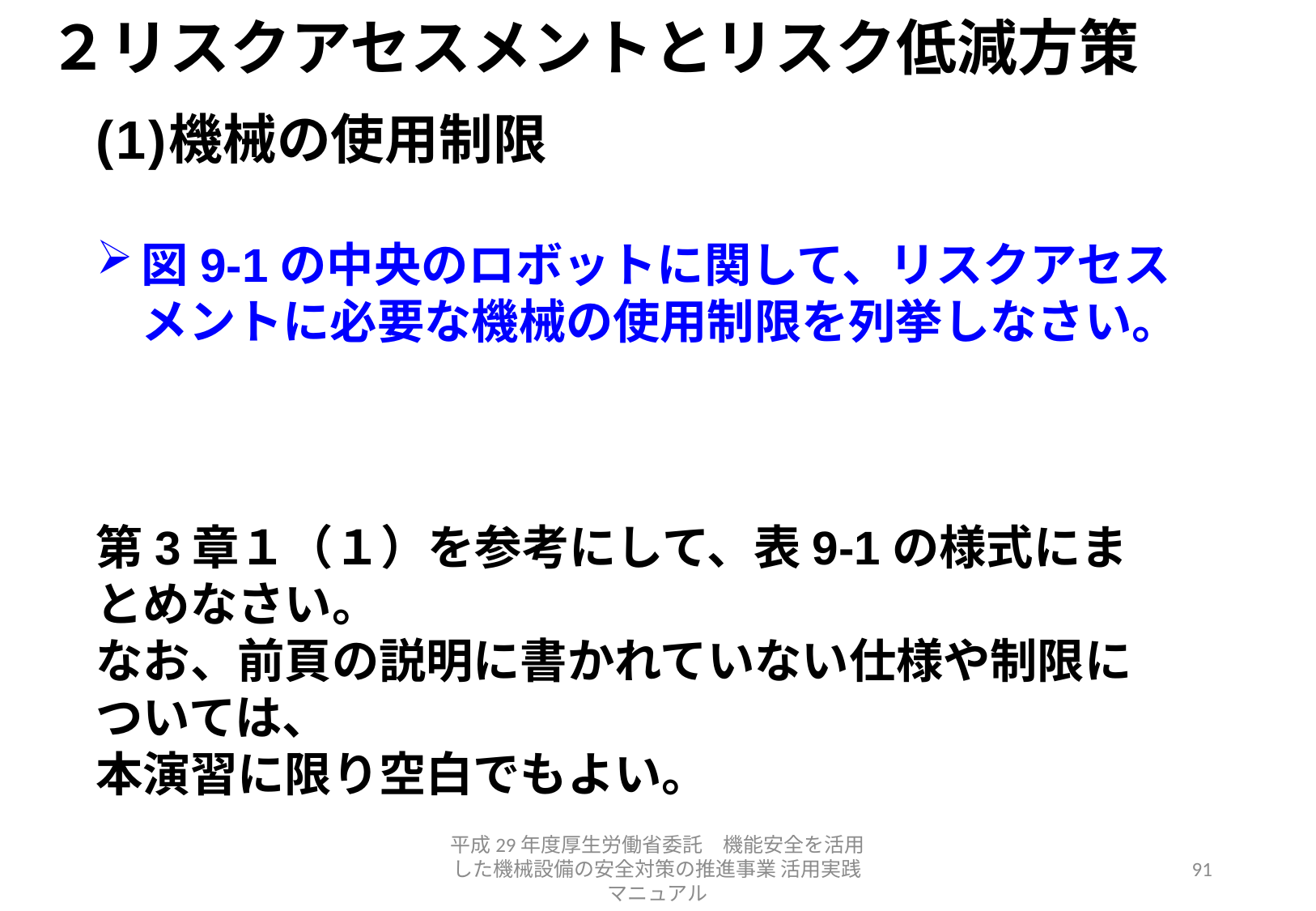

# ２リスクアセスメントとリスク低減方策
機械の使用制限

図9-1の中央のロボットに関して、リスクアセスメントに必要な機械の使用制限を列挙しなさい。

第3章１（１）を参考にして、表9-1の様式にまとめなさい。
なお、前頁の説明に書かれていない仕様や制限については、
本演習に限り空白でもよい。
平成29年度厚生労働省委託　機能安全を活用した機械設備の安全対策の推進事業 活用実践マニュアル
91